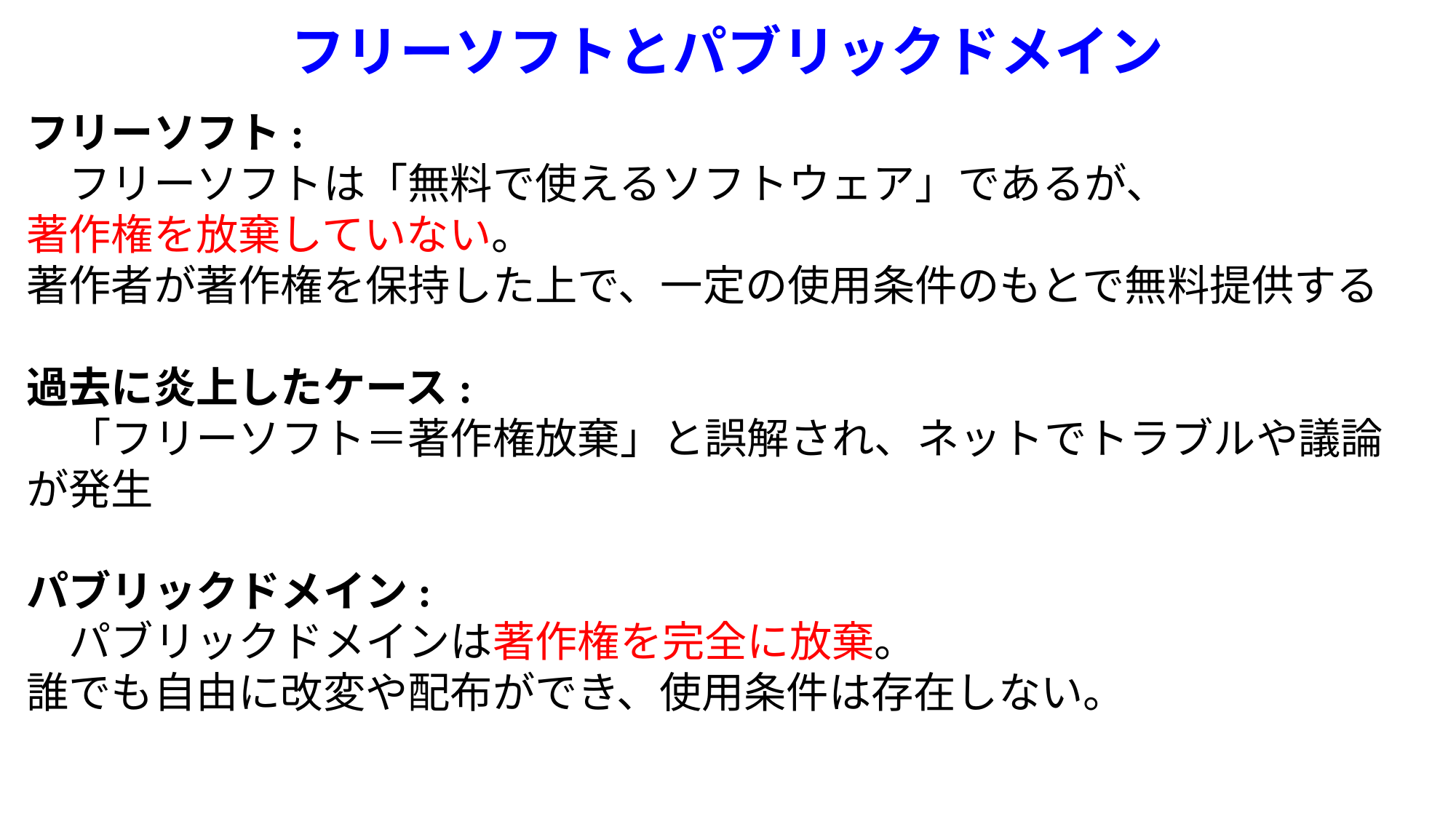

# フリーソフトとパブリックドメイン
フリーソフト:
　フリーソフトは「無料で使えるソフトウェア」であるが、
著作権を放棄していない。
著作者が著作権を保持した上で、一定の使用条件のもとで無料提供する

過去に炎上したケース:
　「フリーソフト＝著作権放棄」と誤解され、ネットでトラブルや議論が発生

パブリックドメイン:
　パブリックドメインは著作権を完全に放棄。
誰でも自由に改変や配布ができ、使用条件は存在しない。